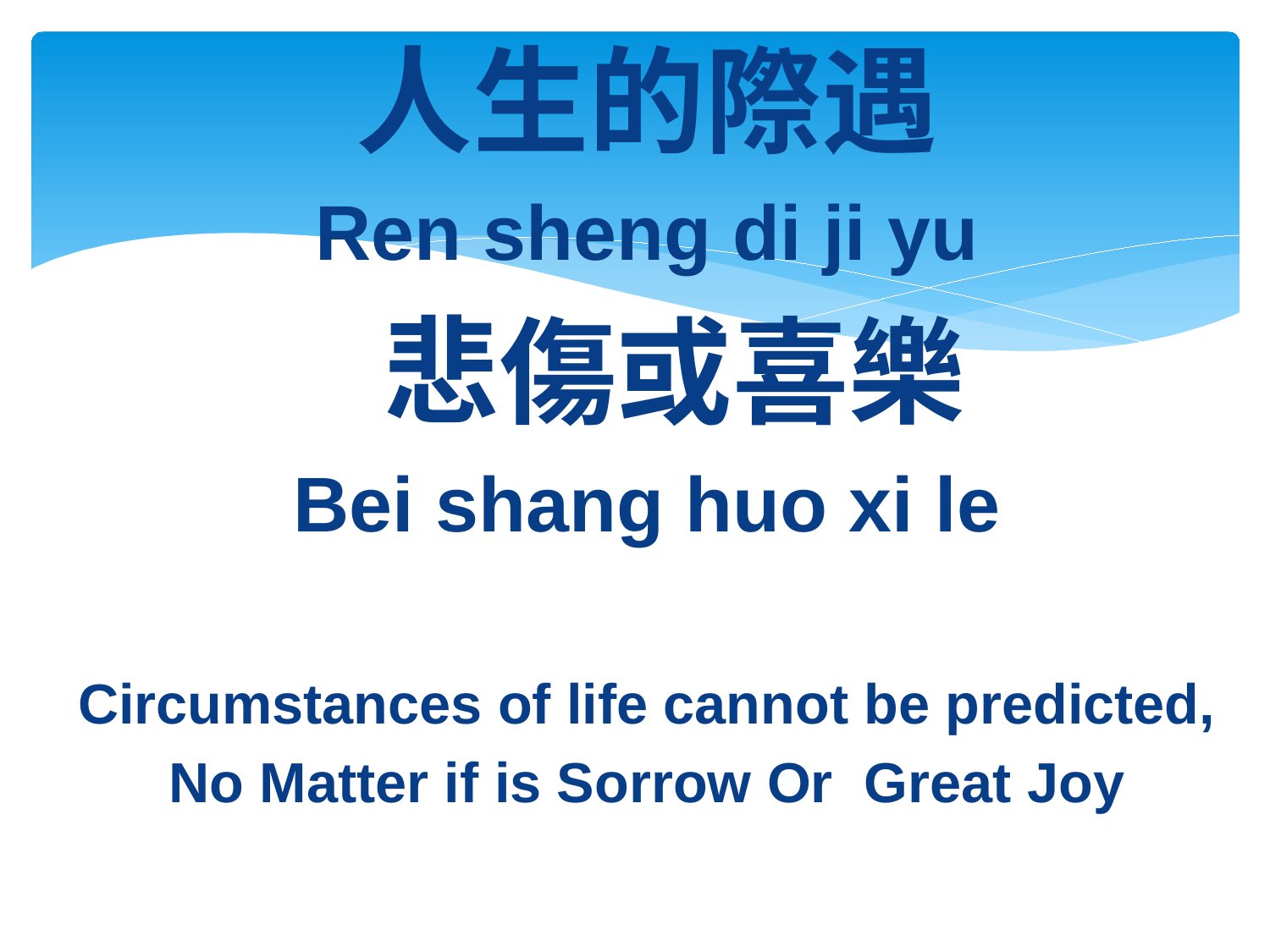

人生的際遇
Ren sheng di ji yu
 悲傷或喜樂
Bei shang huo xi le

Circumstances of life cannot be predicted,
No Matter if is Sorrow Or  Great Joy